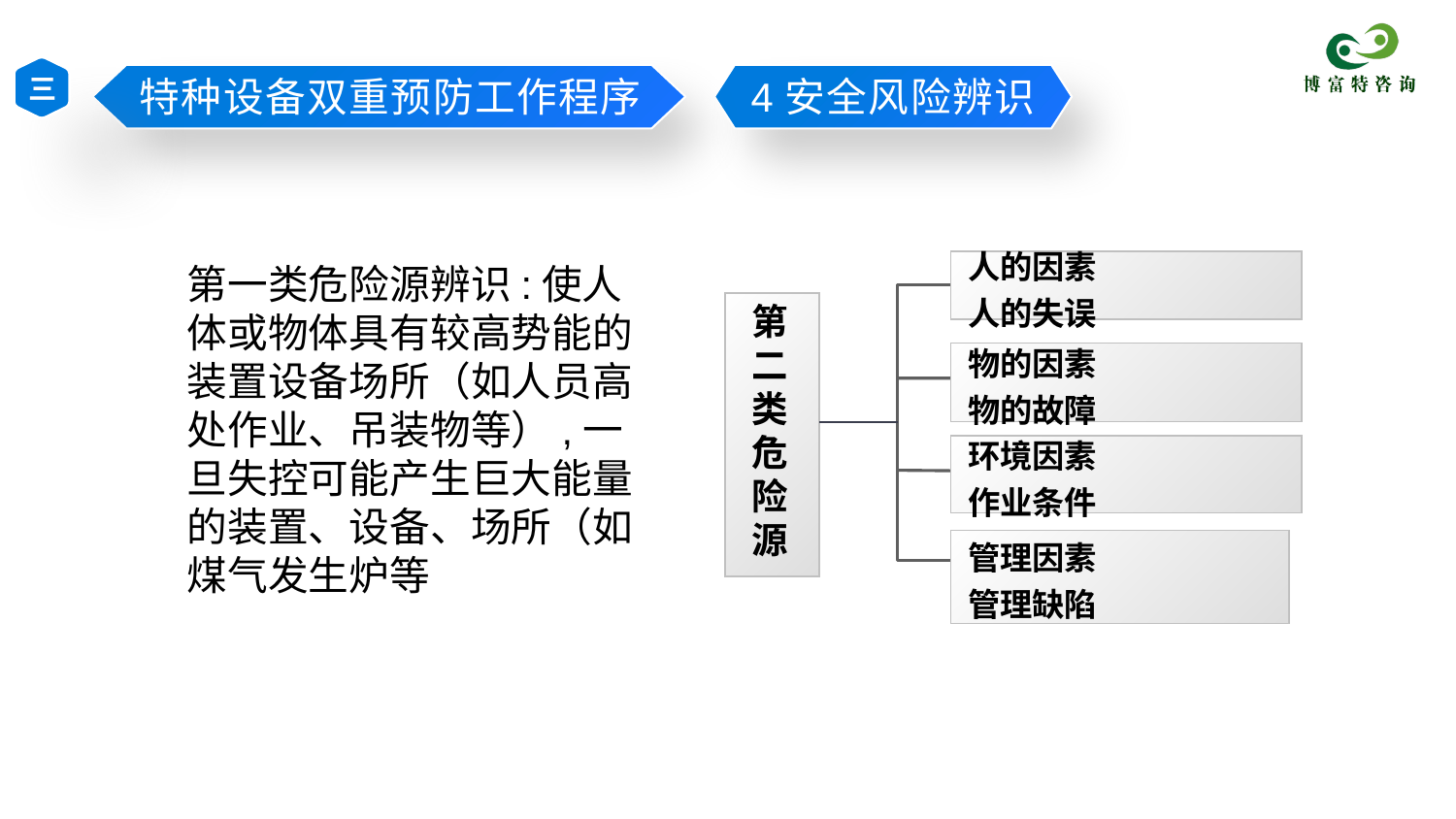

三

特种设备双重预防工作程序

4安全风险辨识
第一类危险源辨识:使人体或物体具有较高势能的装置设备场所（如人员高处作业、吊装物等）,一旦失控可能产生巨大能量的装置、设备、场所（如煤气发生炉等

人的因素
人的失误

物的因素
物的故障

环境因素
作业条件

管理因素
管理缺陷
第二类危险源

47